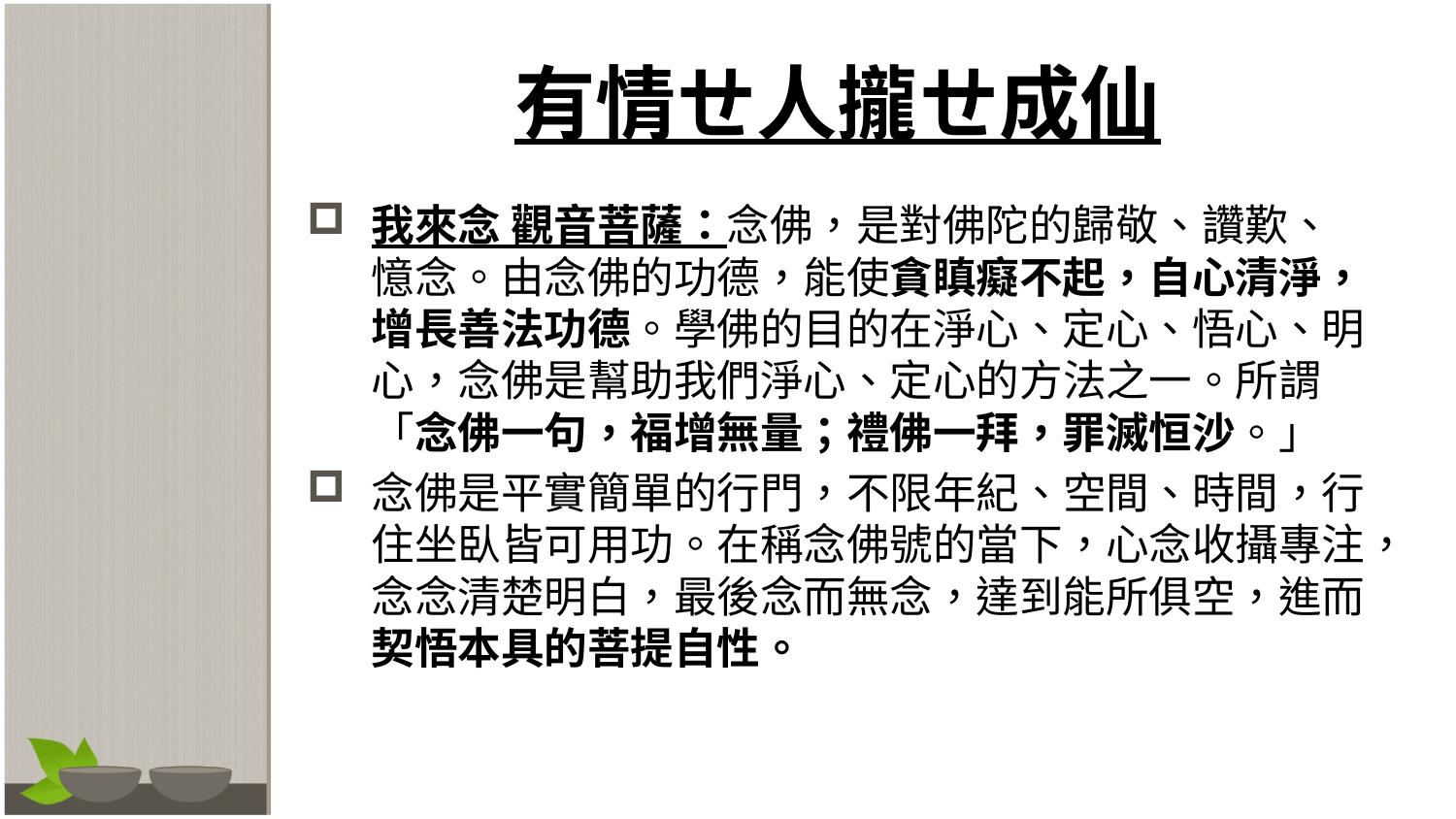

# 有情ㄝ人攏ㄝ成仙
我來念 觀音菩薩：念佛，是對佛陀的歸敬、讚歎、憶念。由念佛的功德，能使貪瞋癡不起，自心清淨，增長善法功德。學佛的目的在淨心、定心、悟心、明心，念佛是幫助我們淨心、定心的方法之一。所謂「念佛一句，福增無量；禮佛一拜，罪滅恒沙。」
念佛是平實簡單的行門，不限年紀、空間、時間，行住坐臥皆可用功。在稱念佛號的當下，心念收攝專注，念念清楚明白，最後念而無念，達到能所俱空，進而契悟本具的菩提自性。